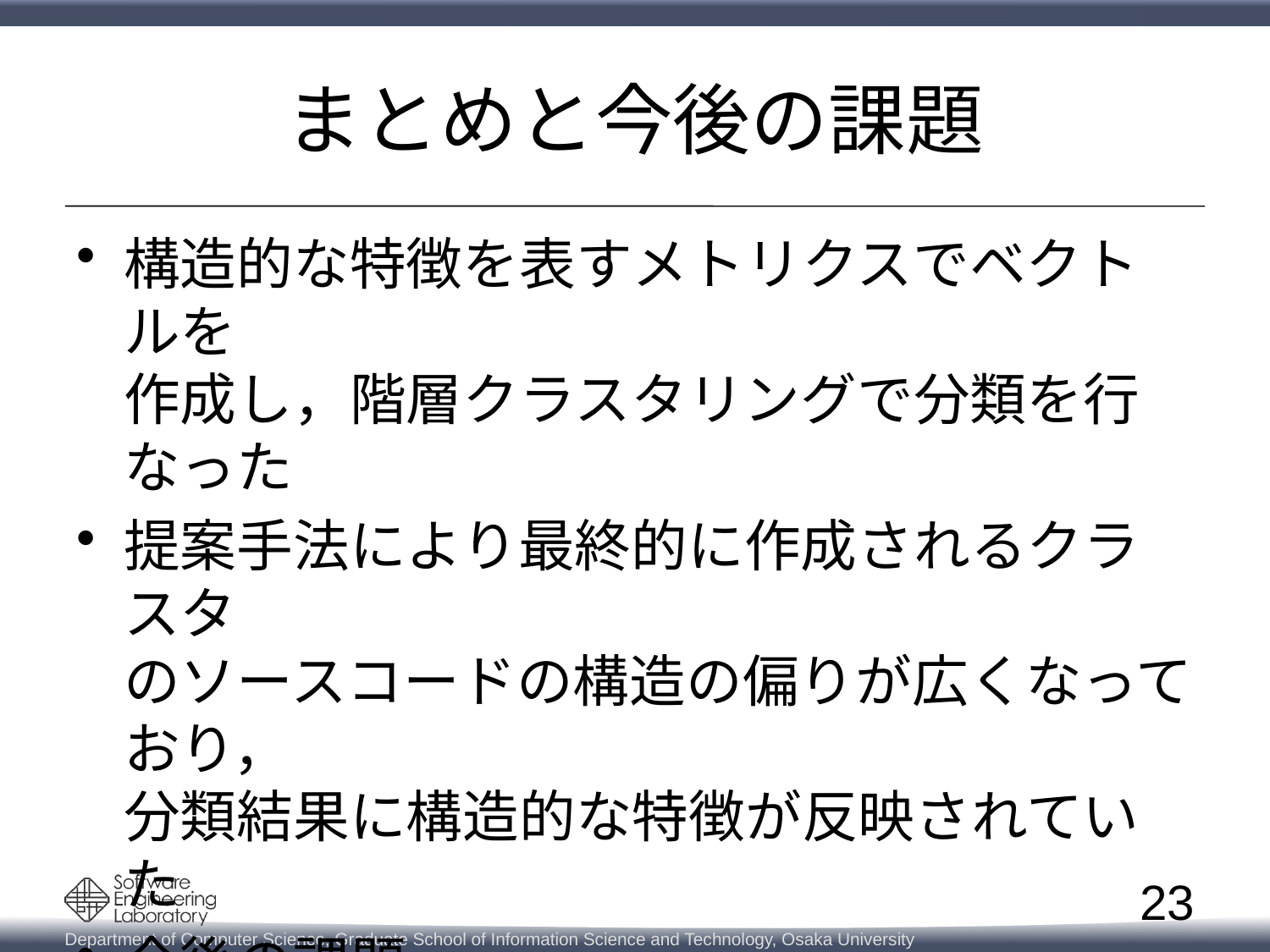

# まとめと今後の課題
構造的な特徴を表すメトリクスでベクトルを
作成し，階層クラスタリングで分類を行なった
提案手法により最終的に作成されるクラスタ
のソースコードの構造の偏りが広くなっており，
分類結果に構造的な特徴が反映されていた
今後の課題
他のクラスタリング手法との比較
動的なクラスタ数の決定
23